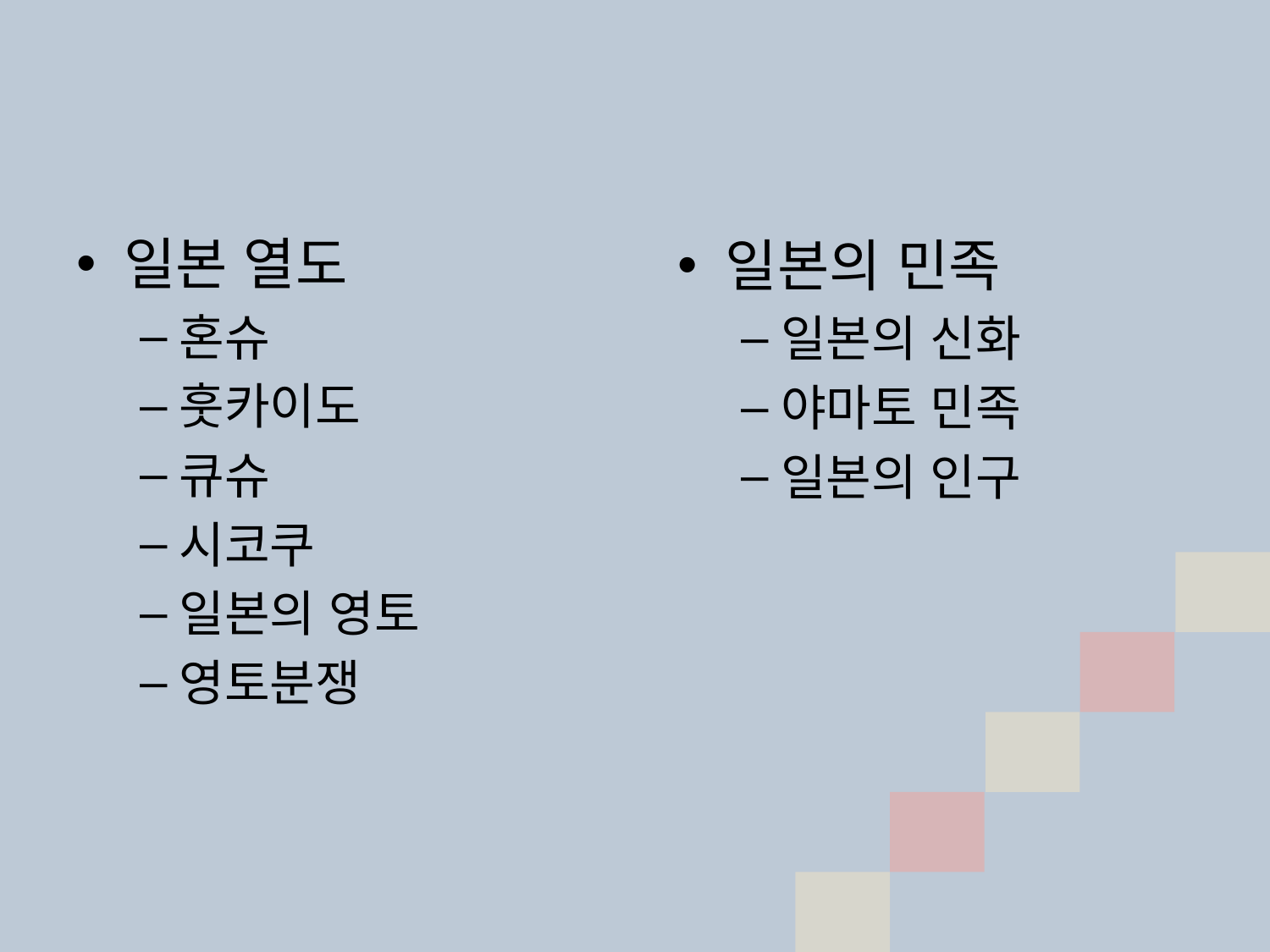

일본 열도
혼슈
훗카이도
큐슈
시코쿠
일본의 영토
영토분쟁
일본의 민족
일본의 신화
야마토 민족
일본의 인구